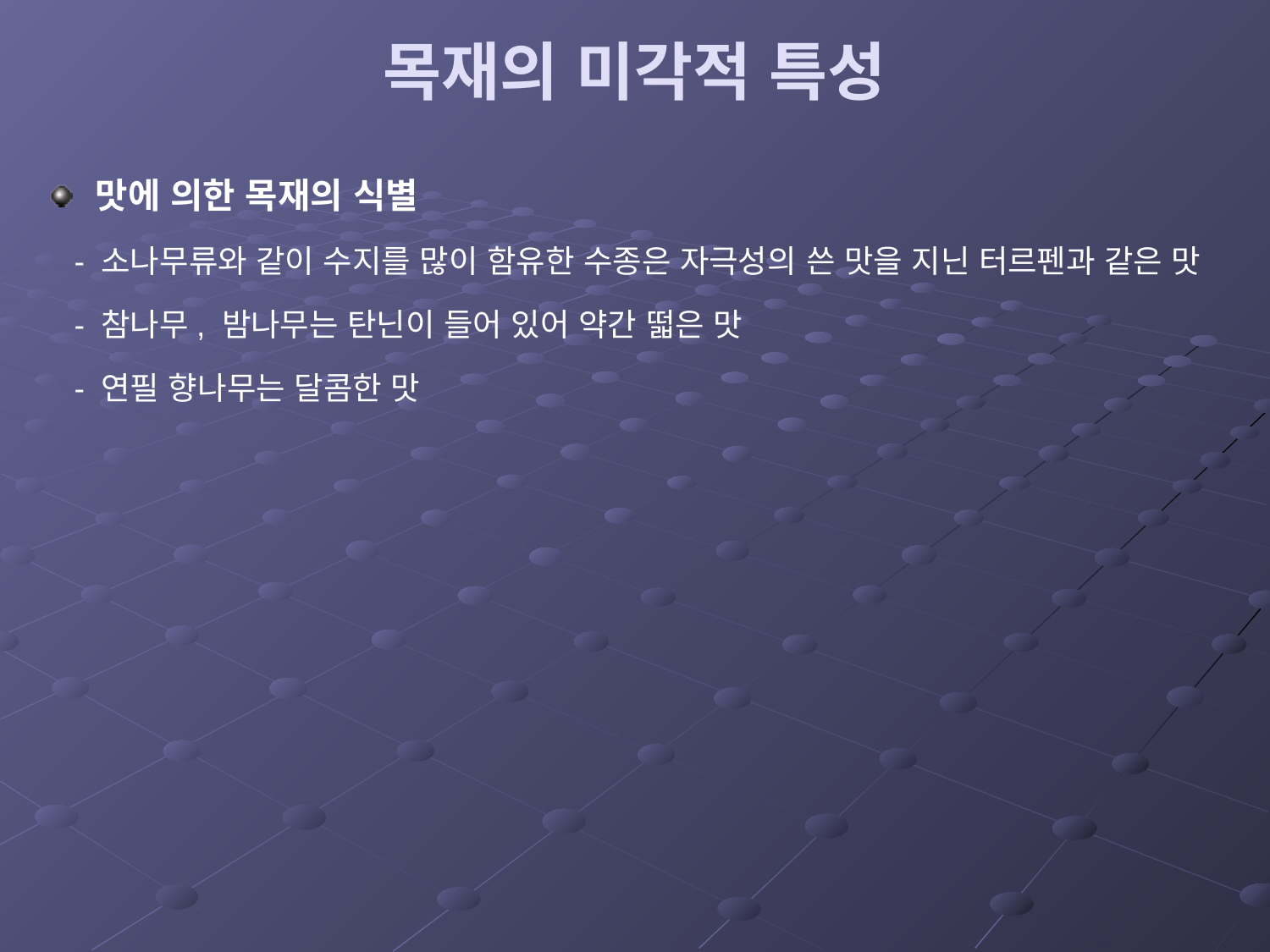

# 목재의 미각적 특성
맛에 의한 목재의 식별
   - 소나무류와 같이 수지를 많이 함유한 수종은 자극성의 쓴 맛을 지닌 터르펜과 같은 맛
   - 참나무, 밤나무는 탄닌이 들어 있어 약간 떫은 맛
   - 연필 향나무는 달콤한 맛